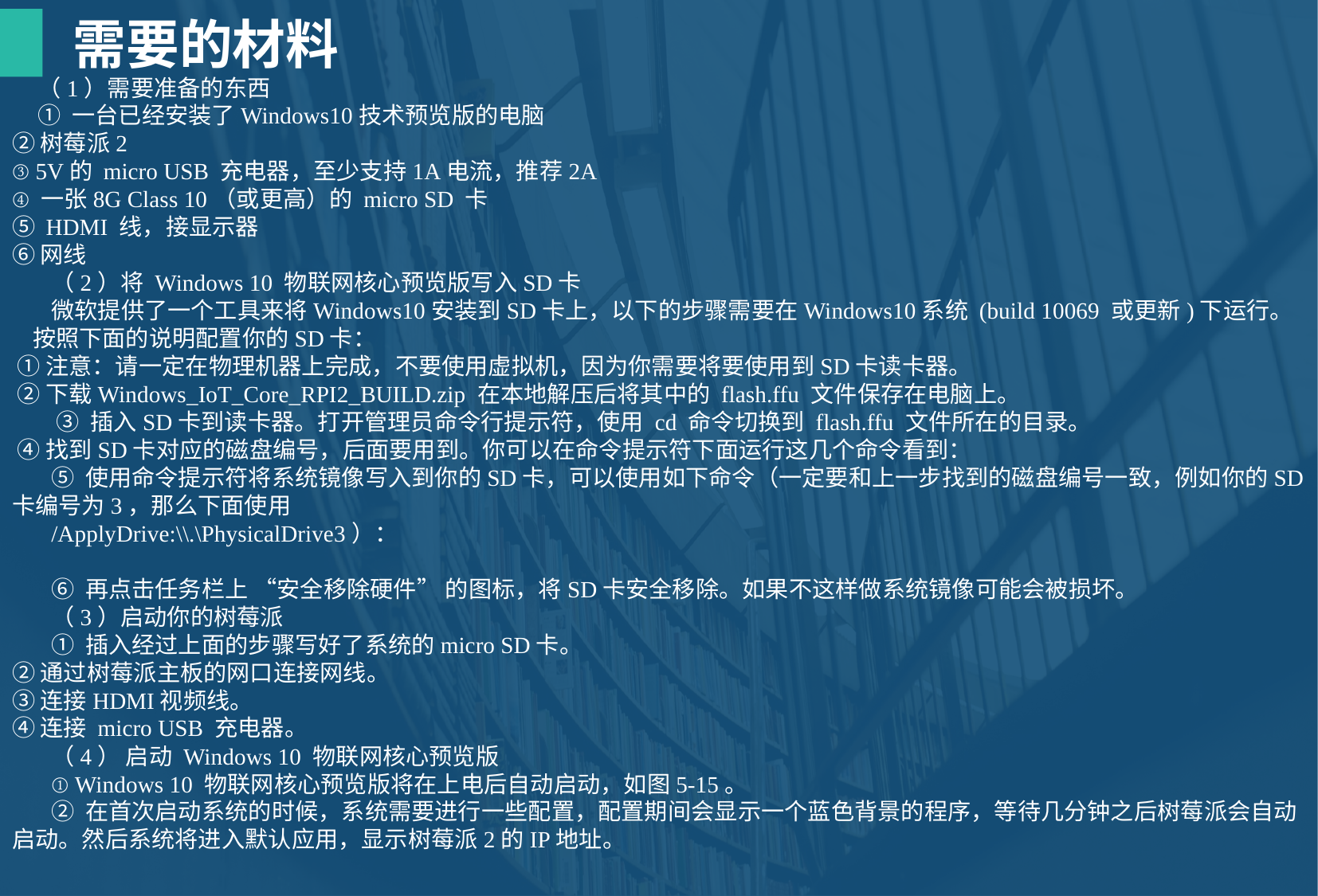

需要的材料
（1）需要准备的东西
① 一台已经安装了Windows10技术预览版的电脑
② 树莓派2
③ 5V的 micro USB 充电器，至少支持1A电流，推荐2A
④ 一张8G Class 10（或更高）的 micro SD 卡
⑤ HDMI 线，接显示器
⑥ 网线
（2）将 Windows 10 物联网核心预览版写入SD卡
微软提供了一个工具来将Windows10安装到SD卡上，以下的步骤需要在Windows10系统 (build 10069 或更新)下运行。
    按照下面的说明配置你的SD卡：
 ① 注意：请一定在物理机器上完成，不要使用虚拟机，因为你需要将要使用到SD卡读卡器。
 ② 下载Windows_IoT_Core_RPI2_BUILD.zip 在本地解压后将其中的 flash.ffu 文件保存在电脑上。
 ③ 插入SD卡到读卡器。打开管理员命令行提示符，使用 cd 命令切换到 flash.ffu 文件所在的目录。
 ④ 找到SD卡对应的磁盘编号，后面要用到。你可以在命令提示符下面运行这几个命令看到：
⑤ 使用命令提示符将系统镜像写入到你的SD卡，可以使用如下命令（一定要和上一步找到的磁盘编号一致，例如你的SD卡编号为3，那么下面使用
/ApplyDrive:\\.\PhysicalDrive3）：

⑥ 再点击任务栏上 “安全移除硬件” 的图标，将SD卡安全移除。如果不这样做系统镜像可能会被损坏。
（3）启动你的树莓派
① 插入经过上面的步骤写好了系统的micro SD卡。
② 通过树莓派主板的网口连接网线。
③ 连接HDMI视频线。
④ 连接 micro USB 充电器。
（4） 启动 Windows 10 物联网核心预览版
① Windows 10 物联网核心预览版将在上电后自动启动，如图5-15。
② 在首次启动系统的时候，系统需要进行一些配置，配置期间会显示一个蓝色背景的程序，等待几分钟之后树莓派会自动启动。然后系统将进入默认应用，显示树莓派2的IP地址。